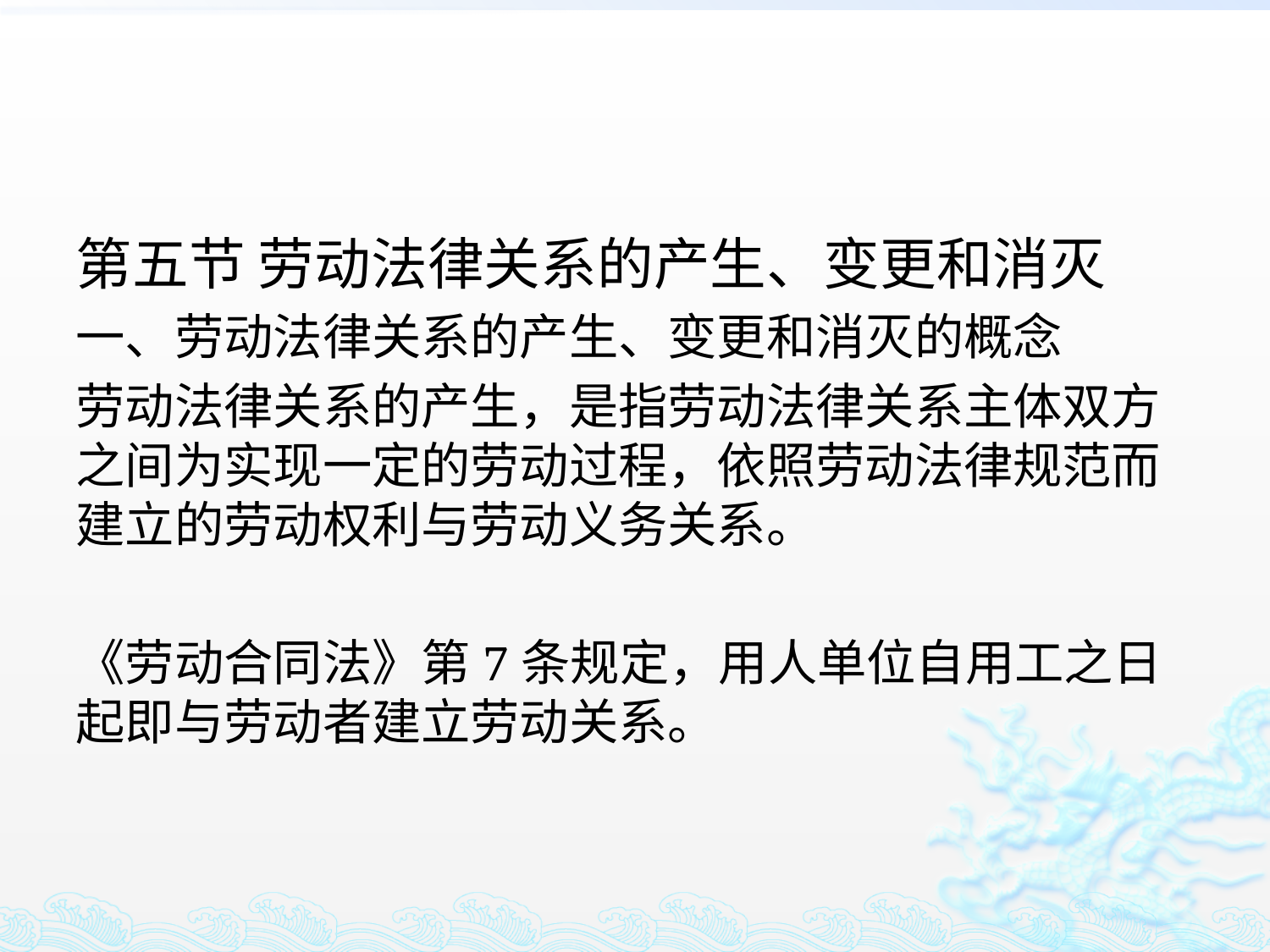

#
第五节 劳动法律关系的产生、变更和消灭
一、劳动法律关系的产生、变更和消灭的概念
劳动法律关系的产生，是指劳动法律关系主体双方之间为实现一定的劳动过程，依照劳动法律规范而建立的劳动权利与劳动义务关系。

《劳动合同法》第7条规定，用人单位自用工之日起即与劳动者建立劳动关系。